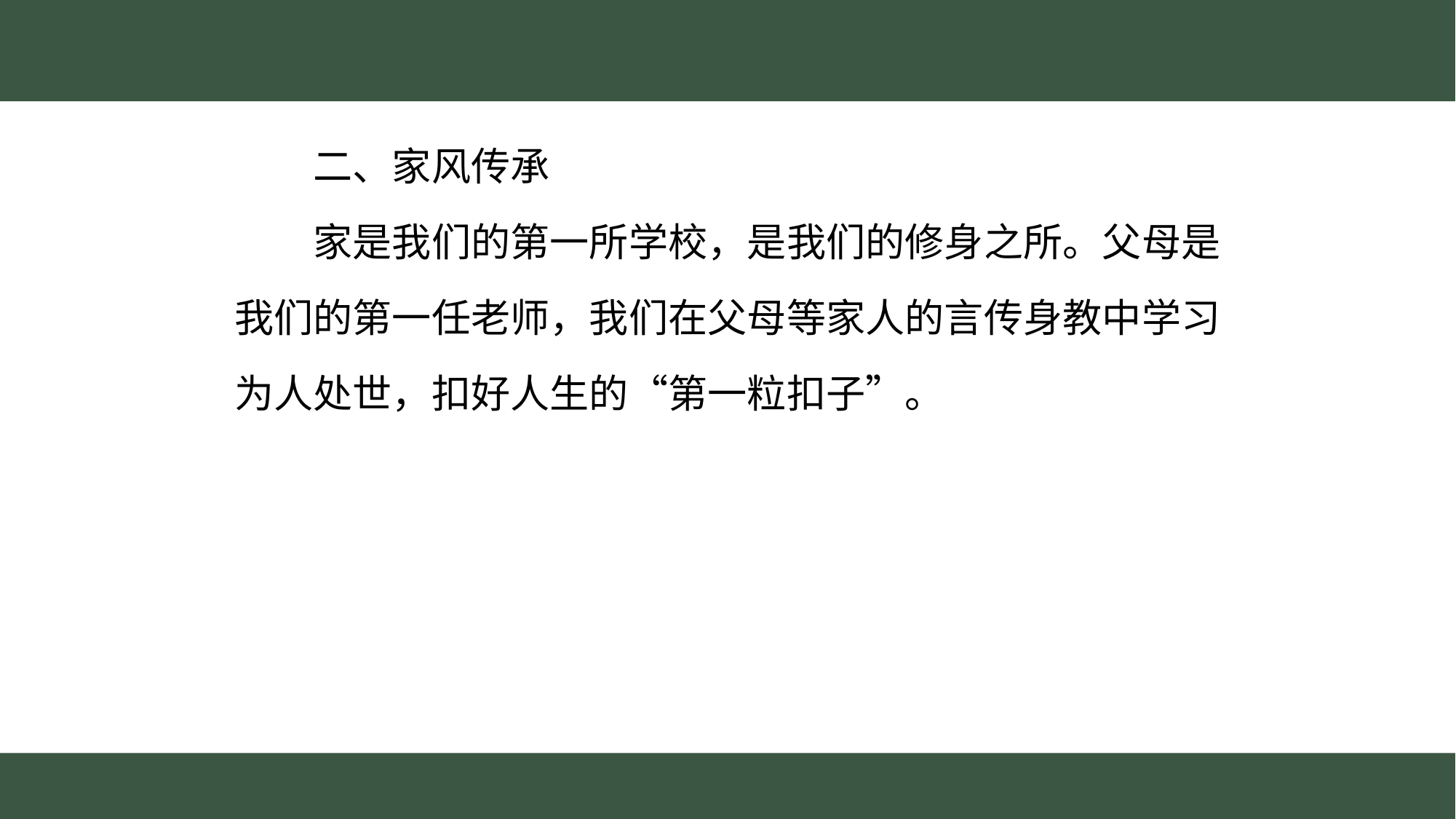

二、家风传承
　　家是我们的第一所学校，是我们的修身之所。父母是
我们的第一任老师，我们在父母等家人的言传身教中学习
为人处世，扣好人生的“第一粒扣子”。